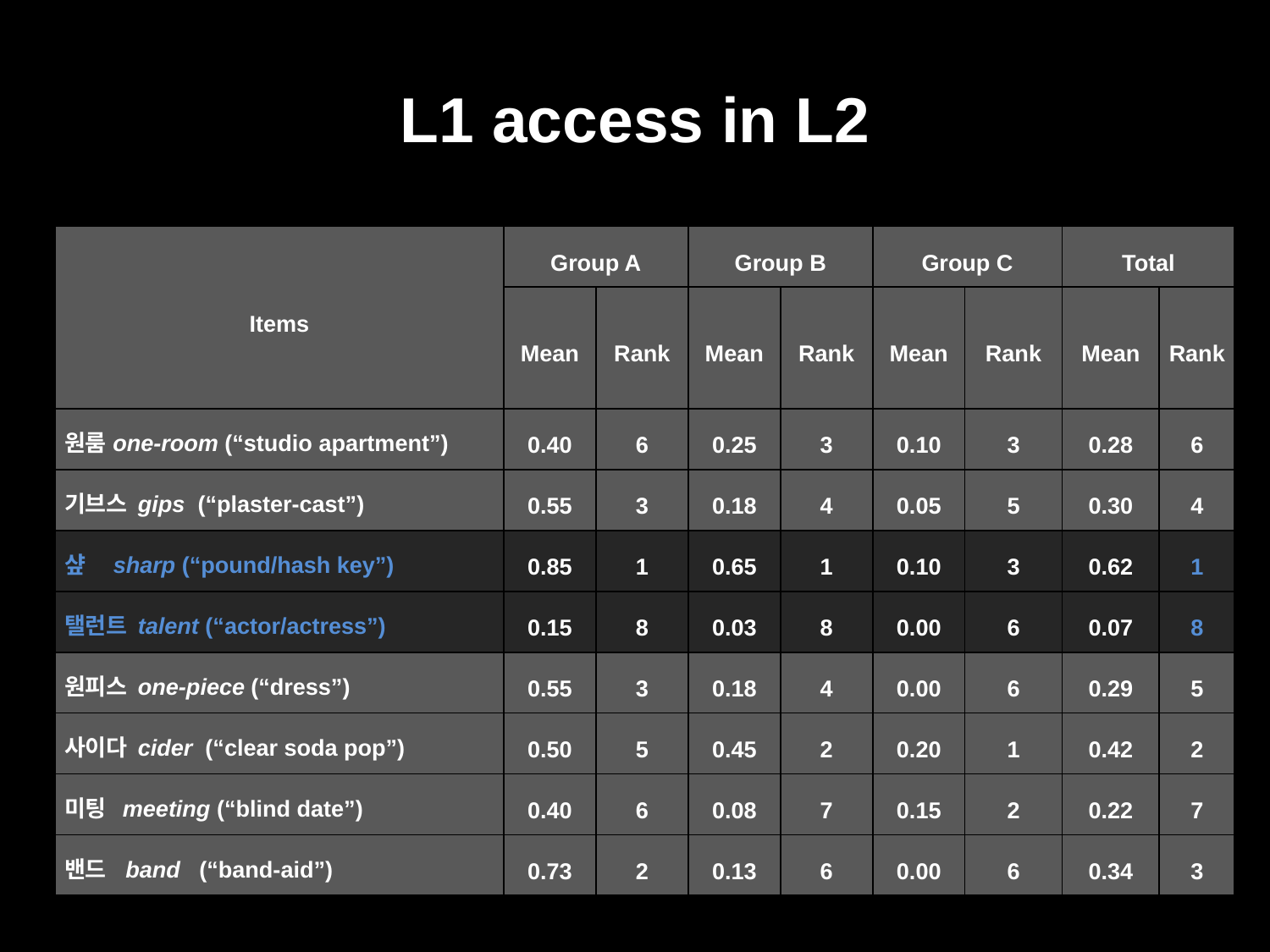

# L1 access in L2
| Items | Group A |  | Group B |  | Group C |  | Total |  |
| --- | --- | --- | --- | --- | --- | --- | --- | --- |
|  | Mean | Rank | Mean | Rank | Mean | Rank | Mean | Rank |
| 원룸one-room (“studio apartment”) | 0.40 | 6 | 0.25 | 3 | 0.10 | 3 | 0.28 | 6 |
| 기브스 gips (“plaster-cast”) | 0.55 | 3 | 0.18 | 4 | 0.05 | 5 | 0.30 | 4 |
| 샾 sharp (“pound/hash key”) | 0.85 | 1 | 0.65 | 1 | 0.10 | 3 | 0.62 | 1 |
| 탤런트 talent (“actor/actress”) | 0.15 | 8 | 0.03 | 8 | 0.00 | 6 | 0.07 | 8 |
| 원피스 one-piece (“dress”) | 0.55 | 3 | 0.18 | 4 | 0.00 | 6 | 0.29 | 5 |
| 사이다 cider (“clear soda pop”) | 0.50 | 5 | 0.45 | 2 | 0.20 | 1 | 0.42 | 2 |
| 미팅 meeting (“blind date”) | 0.40 | 6 | 0.08 | 7 | 0.15 | 2 | 0.22 | 7 |
| 밴드 band (“band-aid”) | 0.73 | 2 | 0.13 | 6 | 0.00 | 6 | 0.34 | 3 |